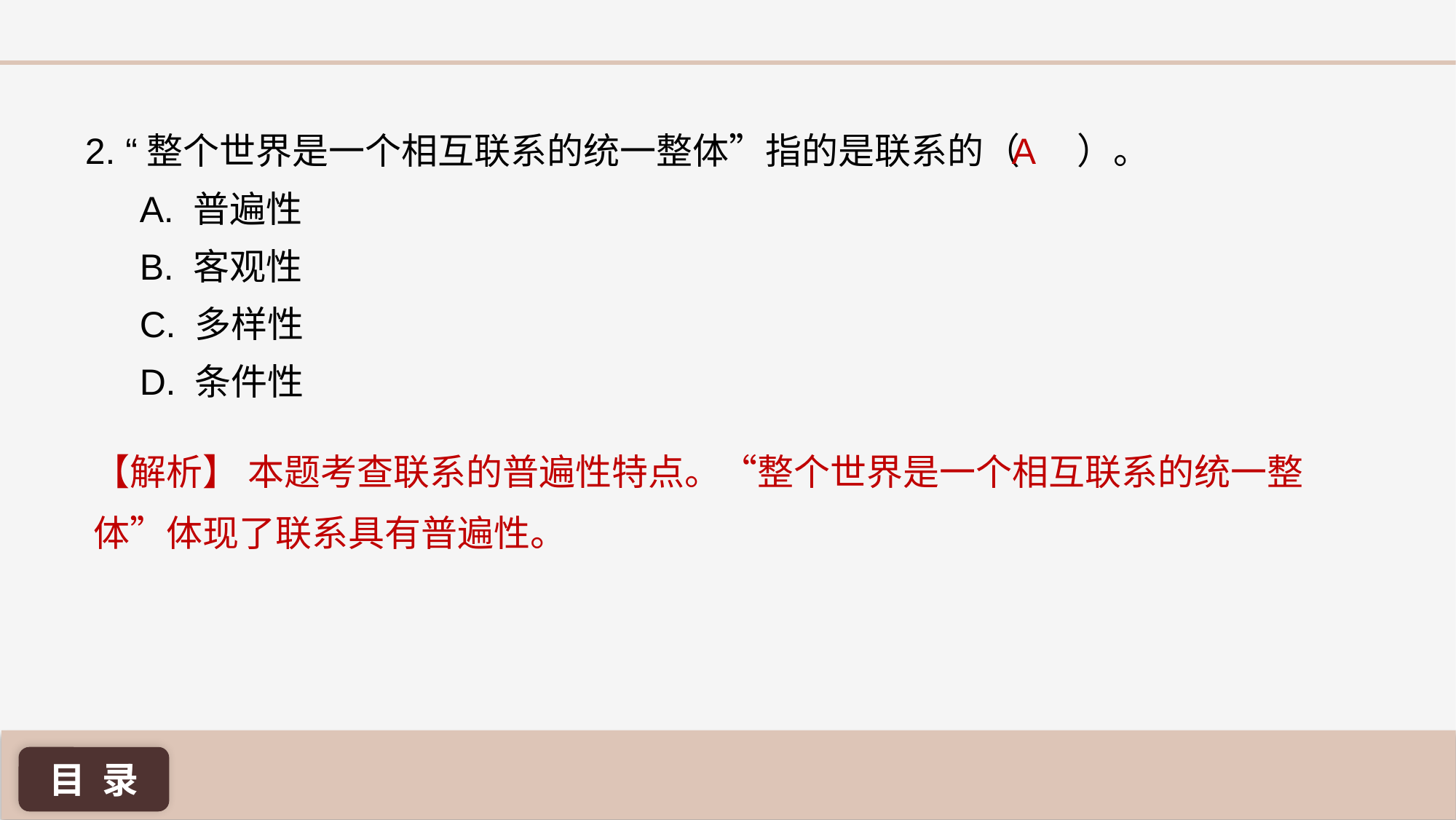

A
2. “整个世界是一个相互联系的统一整体”指的是联系的（       ）。
A. 普遍性
B. 客观性
C. 多样性
D. 条件性
【解析】 本题考查联系的普遍性特点。“整个世界是一个相互联系的统一整体”体现了联系具有普遍性。